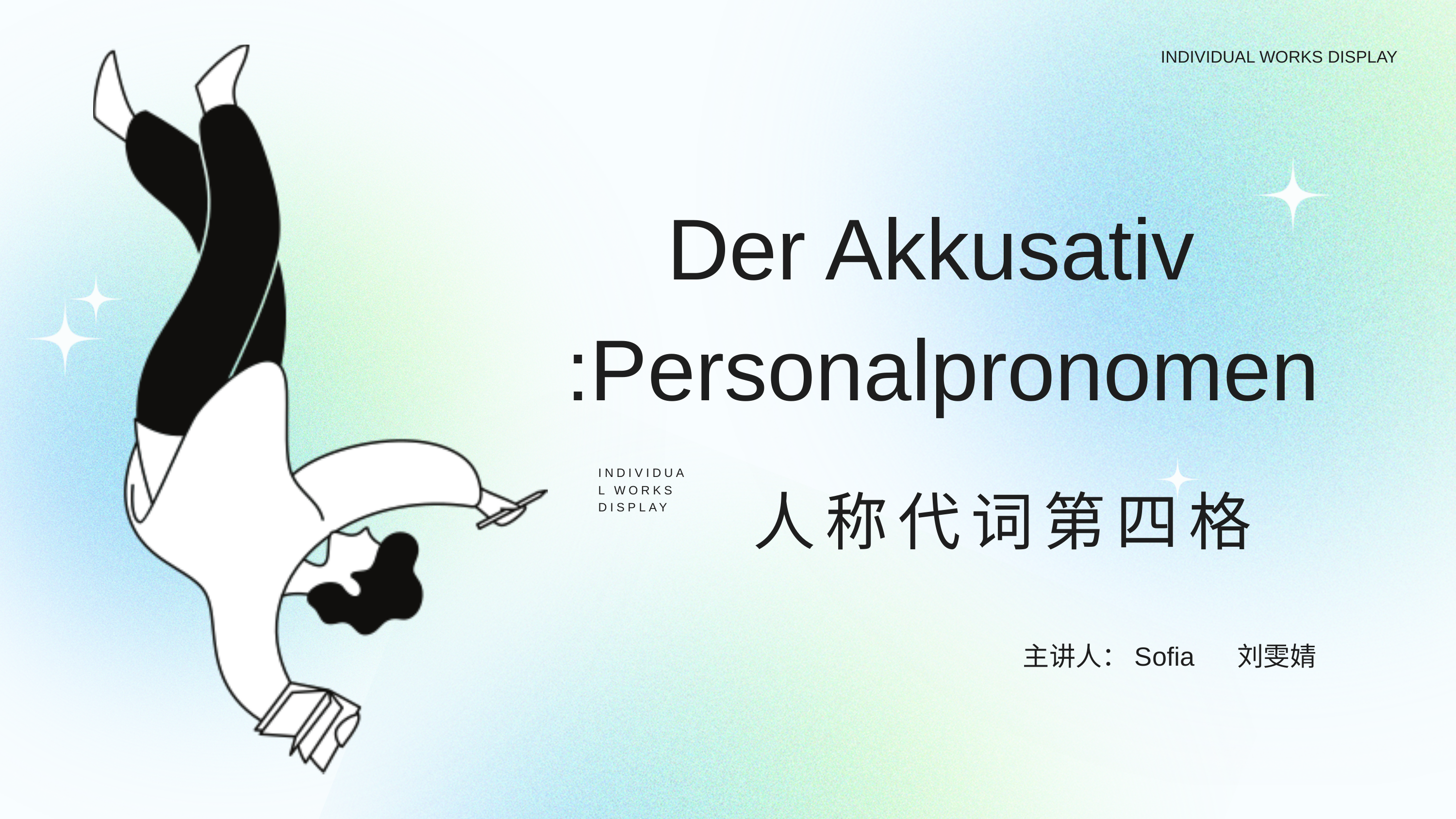

INDIVIDUAL WORKS DISPLAY

Der Akkusativ
:Personalpronomen

人称代词第四格

INDIVIDUAL WORKS DISPLAY

主讲人：Sofia     刘雯婧